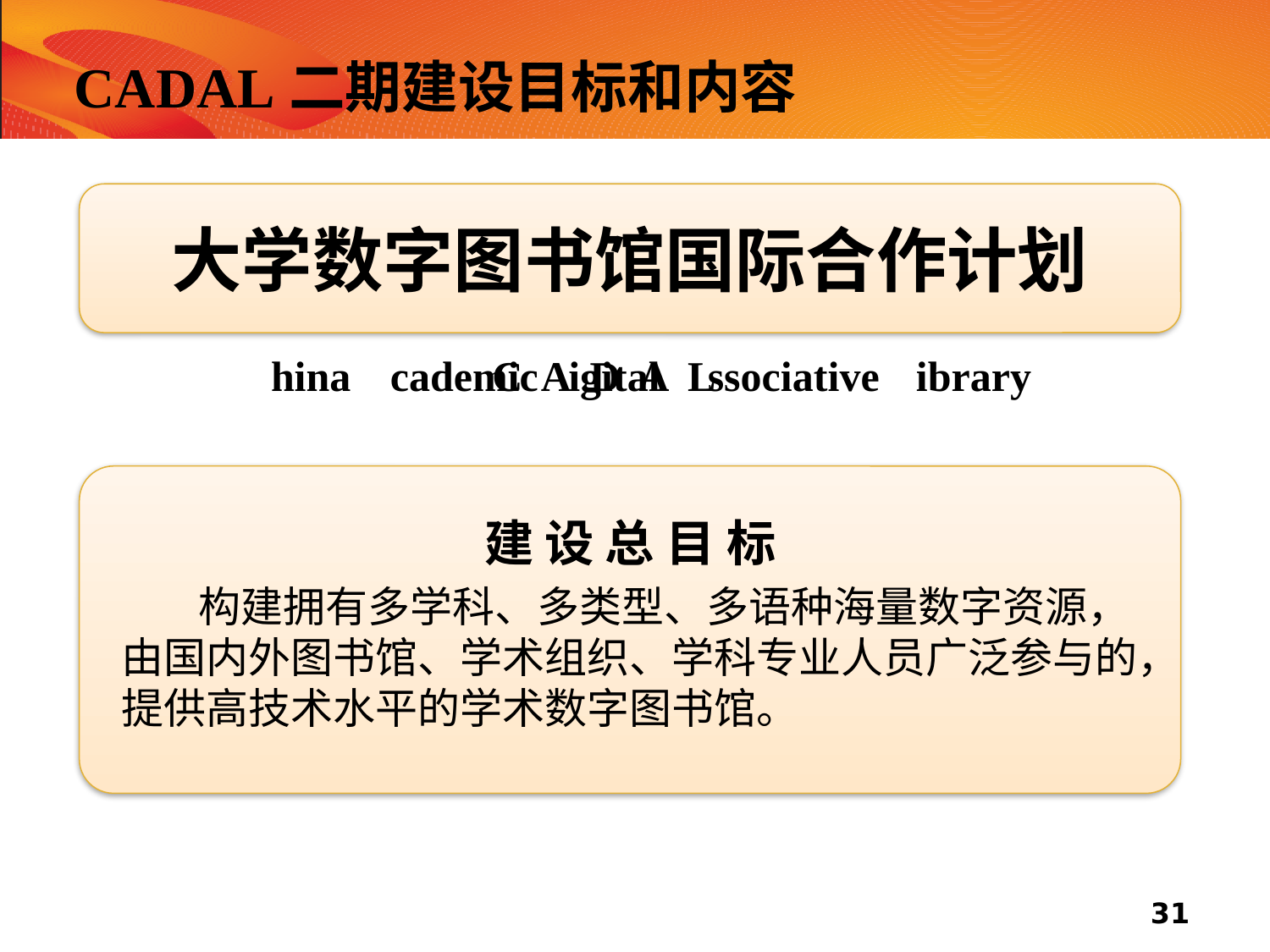

# CADAL二期建设目标和内容
大学数字图书馆国际合作计划
hina
cademic
C
A
igital
D
A
L
ssociative
ibrary

建 设 总 目 标
       构建拥有多学科、多类型、多语种海量数字资源，由国内外图书馆、学术组织、学科专业人员广泛参与的，提供高技术水平的学术数字图书馆。